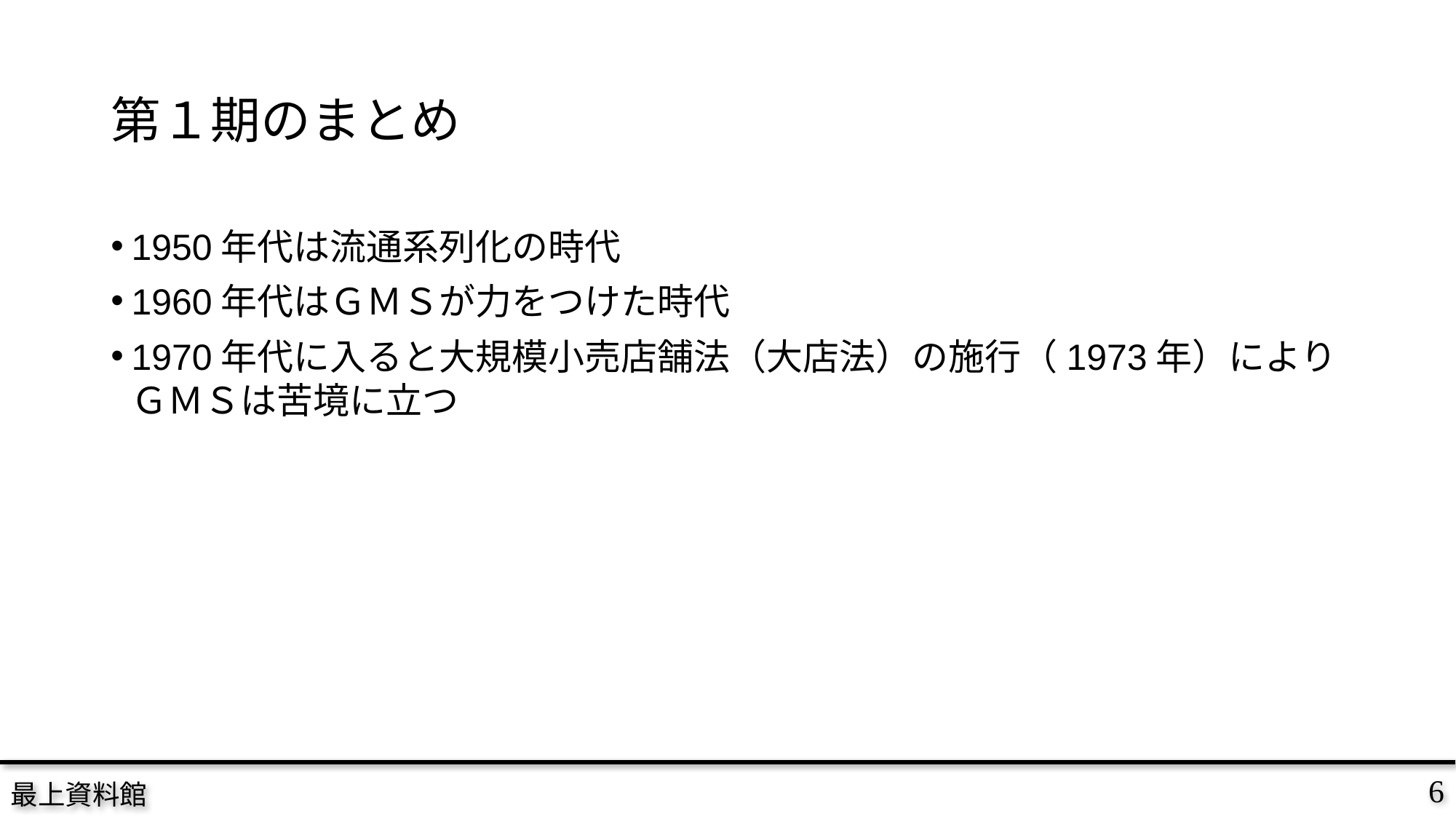

# 第１期のまとめ
1950年代は流通系列化の時代
1960年代はＧＭＳが力をつけた時代
1970年代に入ると大規模小売店舗法（大店法）の施行（1973年）によりＧＭＳは苦境に立つ